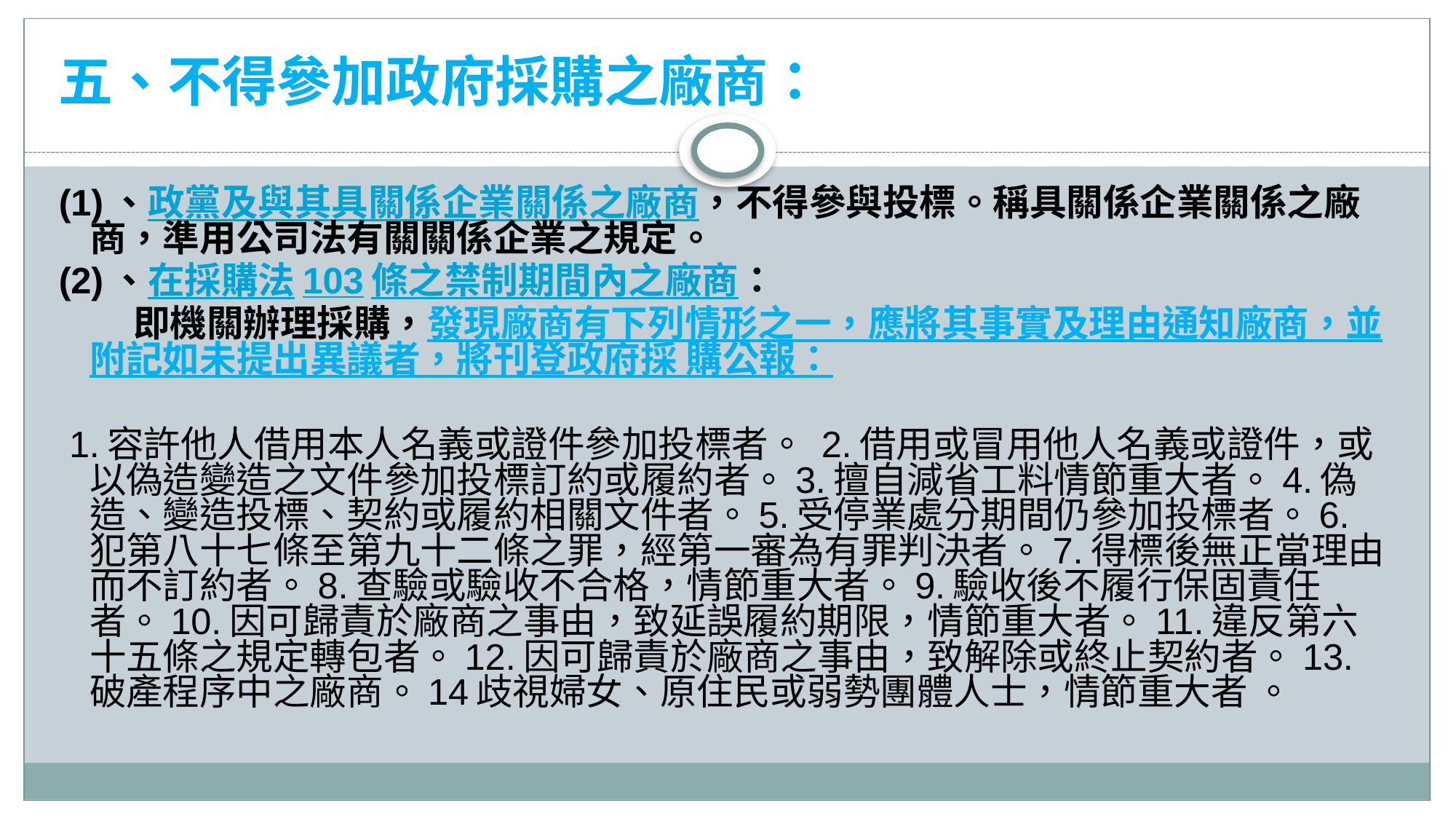

# 五、不得參加政府採購之廠商：
(1)、政黨及與其具關係企業關係之廠商，不得參與投標。稱具關係企業關係之廠商，準用公司法有關關係企業之規定。
(2)、在採購法103條之禁制期間內之廠商：
        即機關辦理採購，發現廠商有下列情形之一，應將其事實及理由通知廠商，並附記如未提出異議者，將刊登政府採 購公報：

 1.容許他人借用本人名義或證件參加投標者。 2.借用或冒用他人名義或證件，或以偽造變造之文件參加投標訂約或履約者。3.擅自減省工料情節重大者。4.偽造、變造投標、契約或履約相關文件者。5.受停業處分期間仍參加投標者。6.犯第八十七條至第九十二條之罪，經第一審為有罪判決者。7.得標後無正當理由而不訂約者。8.查驗或驗收不合格，情節重大者。9.驗收後不履行保固責任者。10.因可歸責於廠商之事由，致延誤履約期限，情節重大者。11.違反第六十五條之規定轉包者。12.因可歸責於廠商之事由，致解除或終止契約者。13.破產程序中之廠商。14歧視婦女、原住民或弱勢團體人士，情節重大者 。